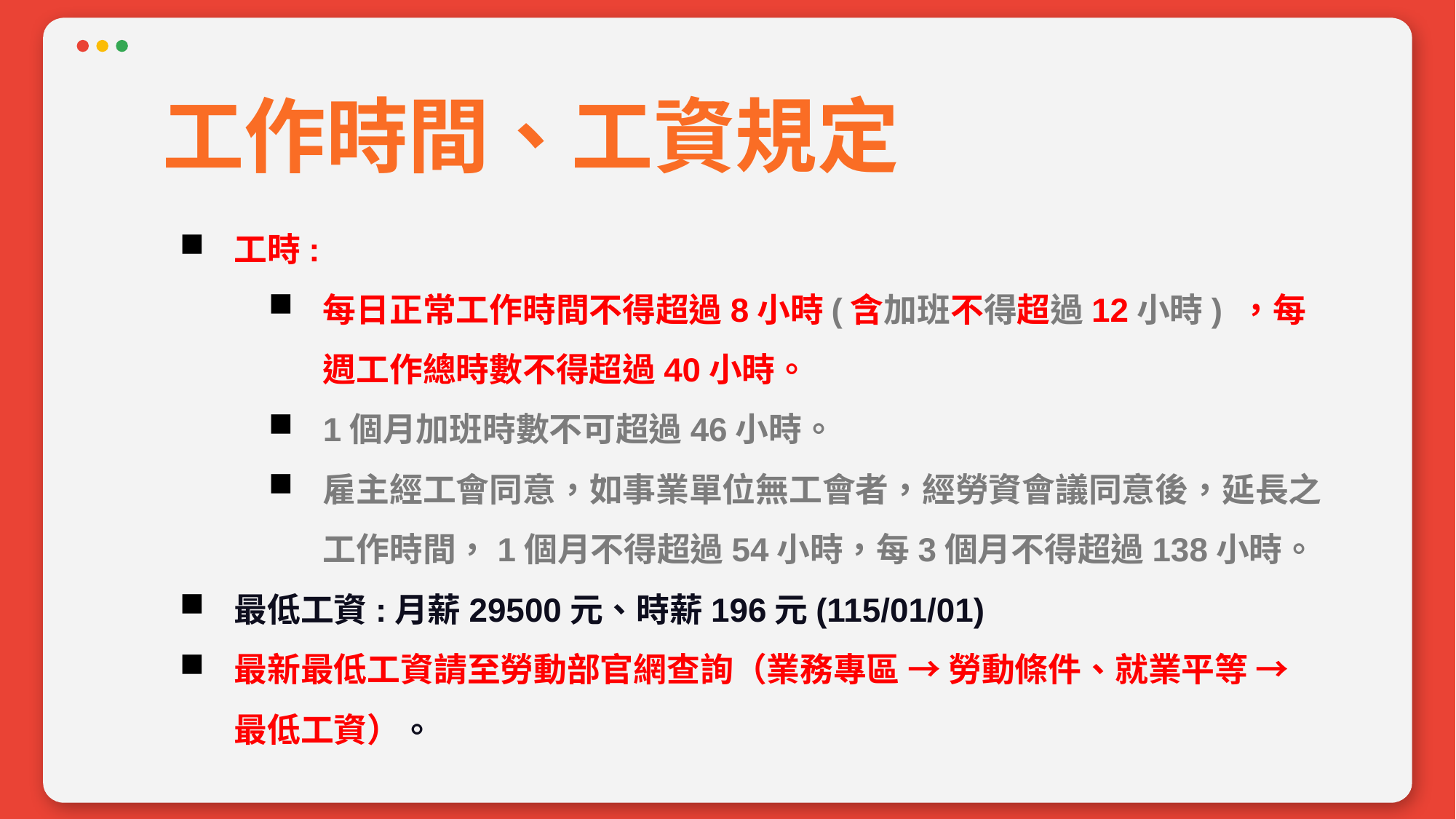

工作時間、工資規定
工時:
每日正常工作時間不得超過8小時(含加班不得超過12小時) ，每週工作總時數不得超過40小時。
1個月加班時數不可超過46小時。
雇主經工會同意，如事業單位無工會者，經勞資會議同意後，延長之工作時間，1個月不得超過54小時，每3個月不得超過138小時。
最低工資:月薪29500元、時薪196元(115/01/01)
最新最低工資請至勞動部官網查詢（業務專區 → 勞動條件、就業平等 → 最低工資）。